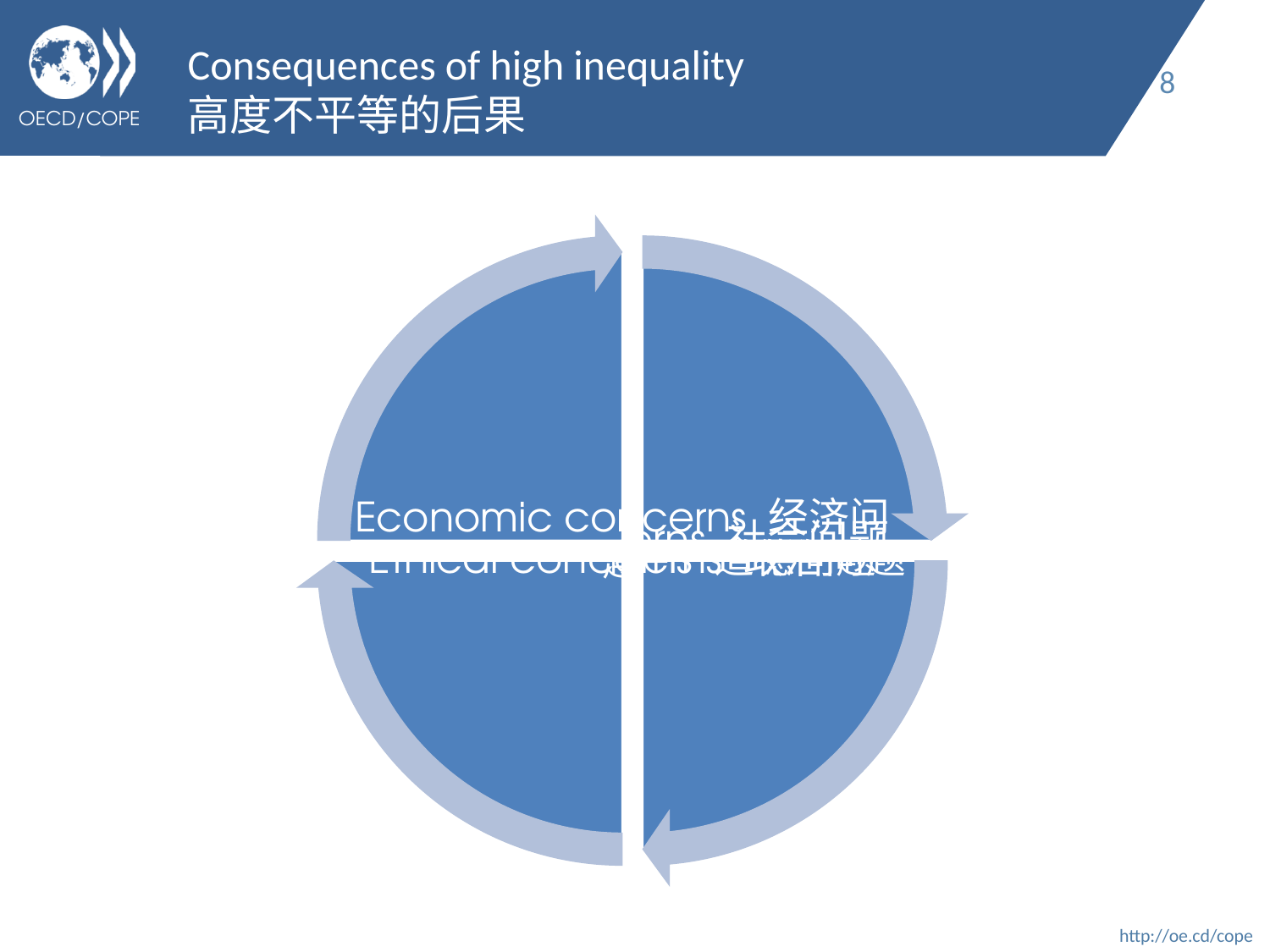

# Consequences of high inequality 高度不平等的后果
Social concerns 社会问题
Political concerns 政治问题
Ethical concerns 道德问题
Economic concerns 经济问题